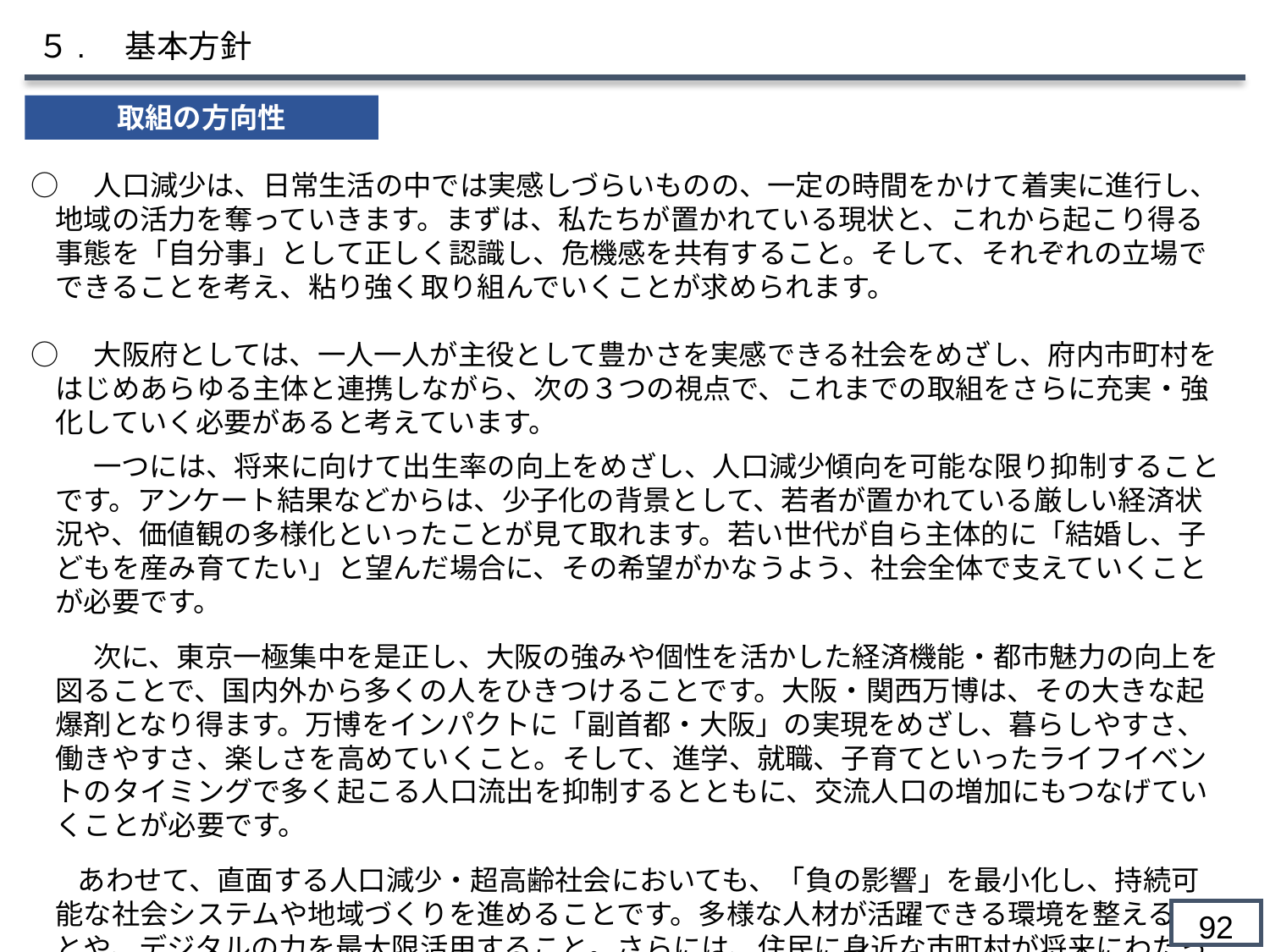

５.　基本方針
取組の方向性
○　人口減少は、日常生活の中では実感しづらいものの、一定の時間をかけて着実に進行し、地域の活力を奪っていきます。まずは、私たちが置かれている現状と、これから起こり得る事態を「自分事」として正しく認識し、危機感を共有すること。そして、それぞれの立場でできることを考え、粘り強く取り組んでいくことが求められます。

○　大阪府としては、一人一人が主役として豊かさを実感できる社会をめざし、府内市町村をはじめあらゆる主体と連携しながら、次の３つの視点で、これまでの取組をさらに充実・強化していく必要があると考えています。
　 　一つには、将来に向けて出生率の向上をめざし、人口減少傾向を可能な限り抑制することです。アンケート結果などからは、少子化の背景として、若者が置かれている厳しい経済状況や、価値観の多様化といったことが見て取れます。若い世代が自ら主体的に「結婚し、子どもを産み育てたい」と望んだ場合に、その希望がかなうよう、社会全体で支えていくことが必要です。
　 　次に、東京一極集中を是正し、大阪の強みや個性を活かした経済機能・都市魅力の向上を図ることで、国内外から多くの人をひきつけることです。大阪・関西万博は、その大きな起爆剤となり得ます。万博をインパクトに「副首都・大阪」の実現をめざし、暮らしやすさ、働きやすさ、楽しさを高めていくこと。そして、進学、就職、子育てといったライフイベントのタイミングで多く起こる人口流出を抑制するとともに、交流人口の増加にもつなげていくことが必要です。
　   あわせて、直面する人口減少・超高齢社会においても、「負の影響」を最小化し、持続可能な社会システムや地域づくりを進めることです。多様な人材が活躍できる環境を整えることや、デジタルの力を最大限活用すること。さらには、住民に身近な市町村が将来にわたって行政サービスを安定的に提供できるよう、基礎自治機能の充実・強化を図ることなどが必要です。
92